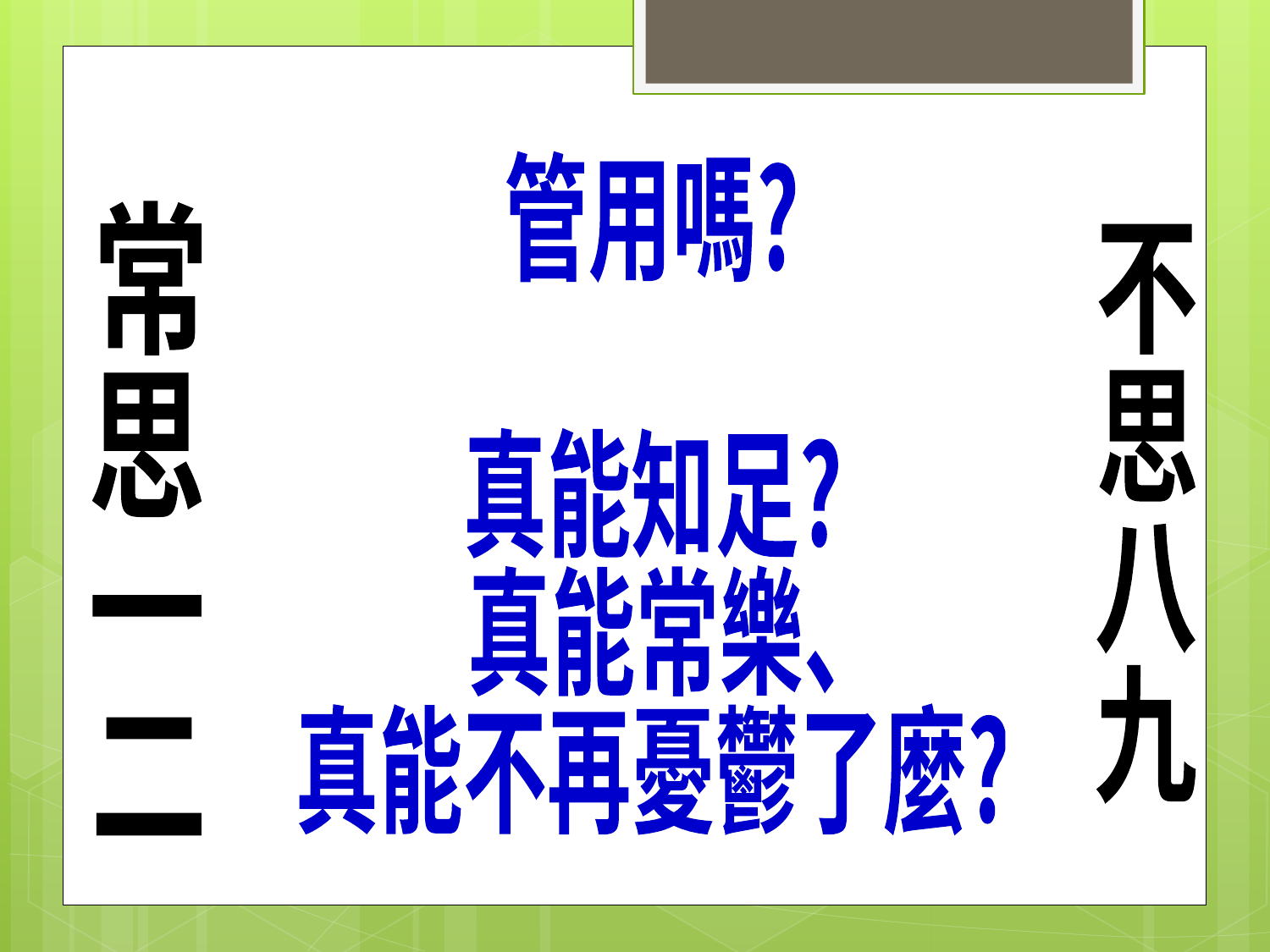

管用嗎?

真能知足?
真能常樂、
真能不再憂鬱了麼?
常
思
一
二
不
思
八
九